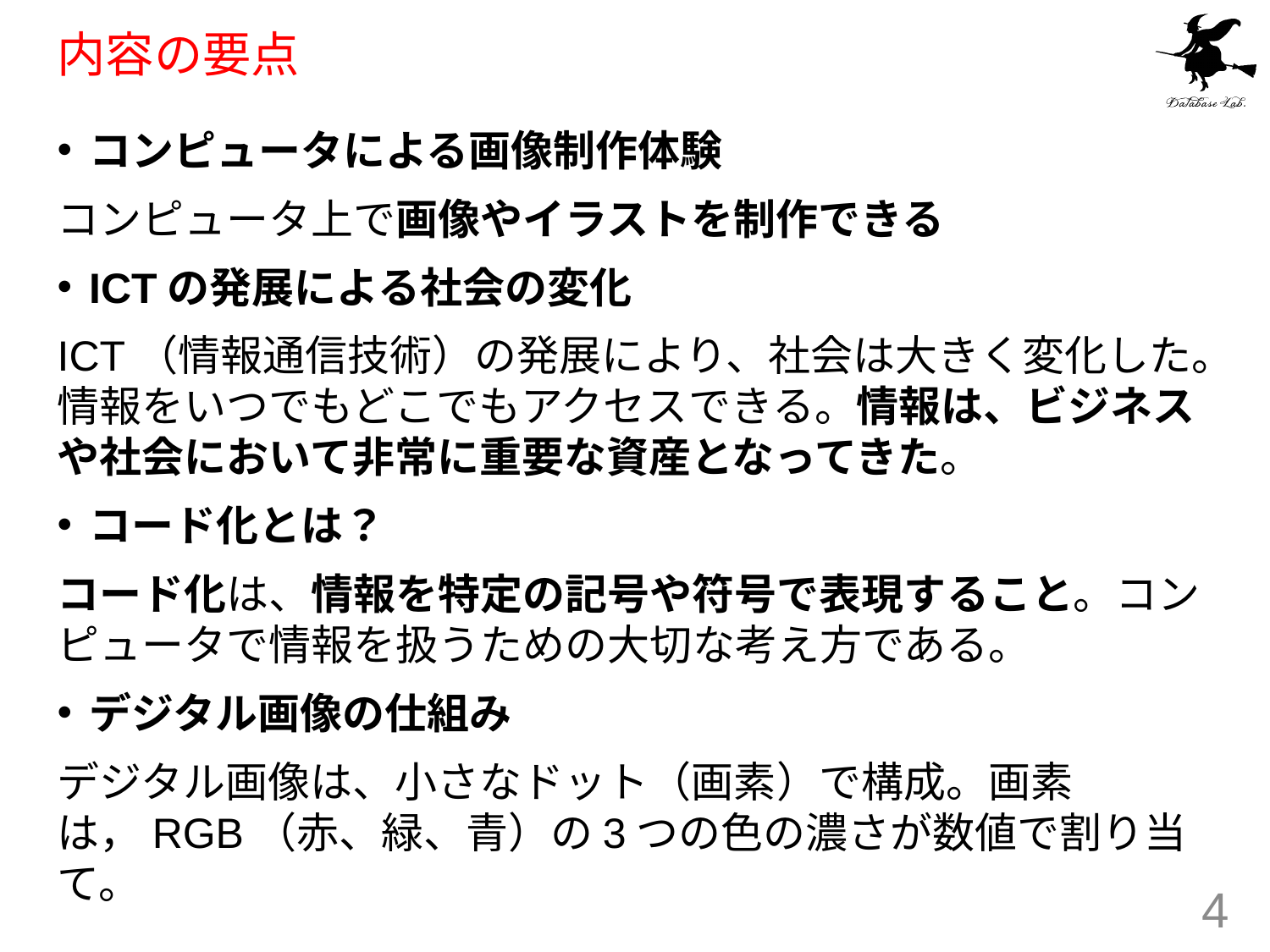

# 内容の要点
コンピュータによる画像制作体験
コンピュータ上で画像やイラストを制作できる
ICTの発展による社会の変化
ICT（情報通信技術）の発展により、社会は大きく変化した。情報をいつでもどこでもアクセスできる。情報は、ビジネスや社会において非常に重要な資産となってきた。
コード化とは？
コード化は、情報を特定の記号や符号で表現すること。コンピュータで情報を扱うための大切な考え方である。
デジタル画像の仕組み
デジタル画像は、小さなドット（画素）で構成。画素は，RGB（赤、緑、青）の3つの色の濃さが数値で割り当て。

4